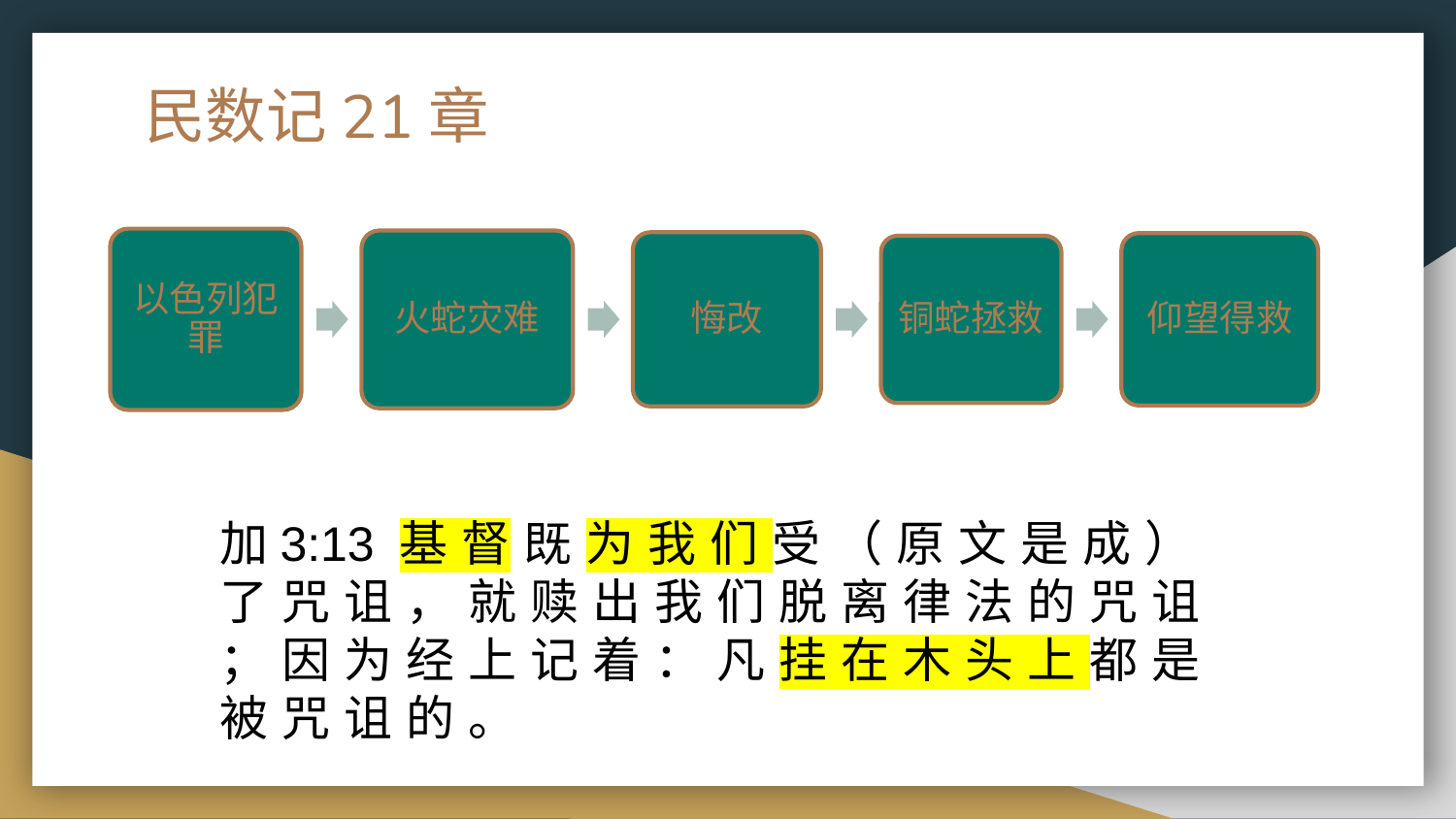

# 民数记21章

以色列犯罪
火蛇灾难

悔改
仰望得救
铜蛇拯救

加3:13 基 督 既 为 我 们 受 （ 原 文 是 成 ） 了 咒 诅 ， 就 赎 出 我 们 脱 离 律 法 的 咒 诅 ； 因 为 经 上 记 着 ： 凡 挂 在 木 头 上 都 是 被 咒 诅 的 。